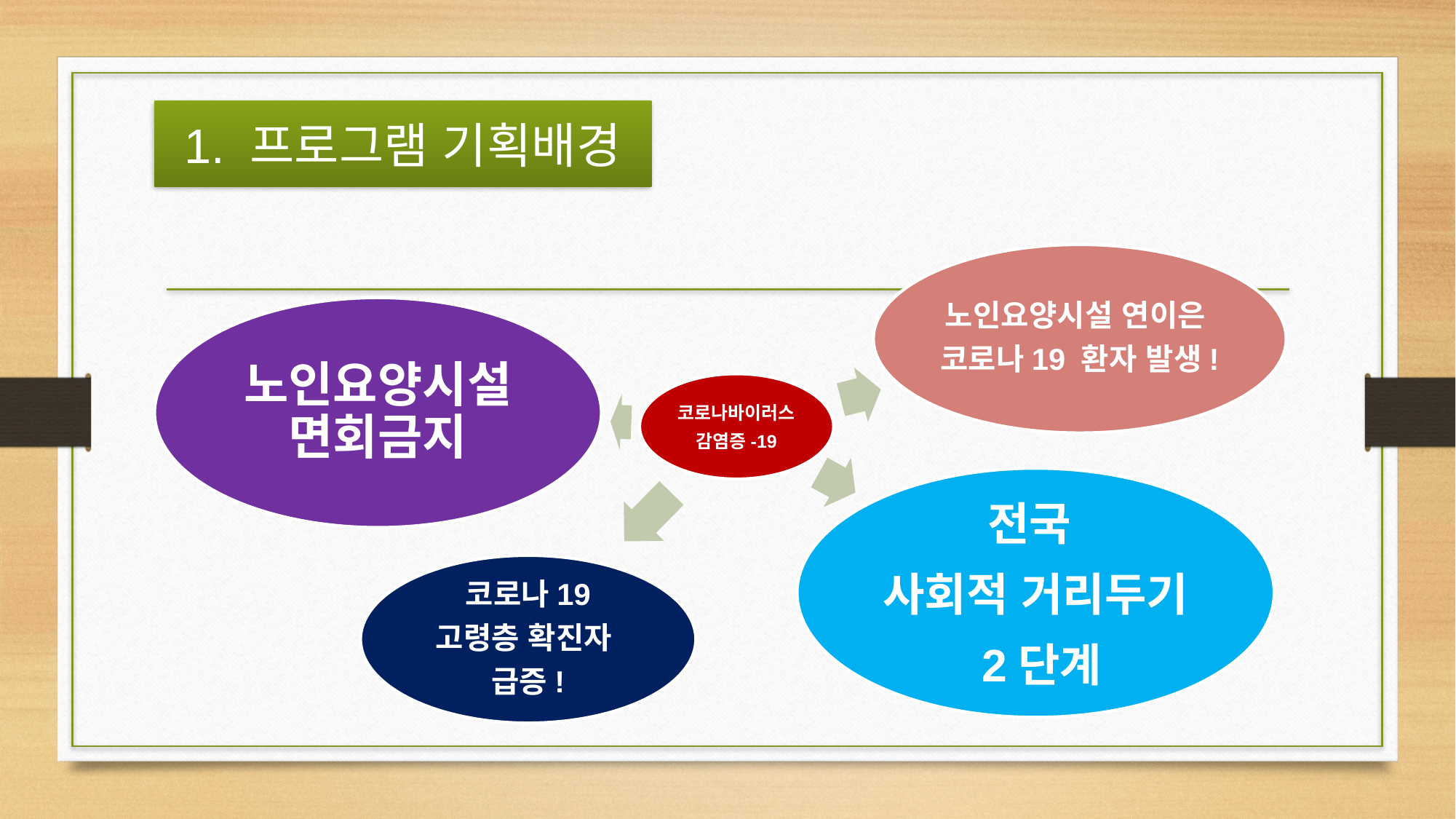

코로나바이러스
감염증-19

노인요양시설 연이은
코로나19 환자 발생!

전국
사회적 거리두기
 2단계

코로나19
고령층 확진자
급증!

노인요양시설 면회금지
# 1. 프로그램 기획배경